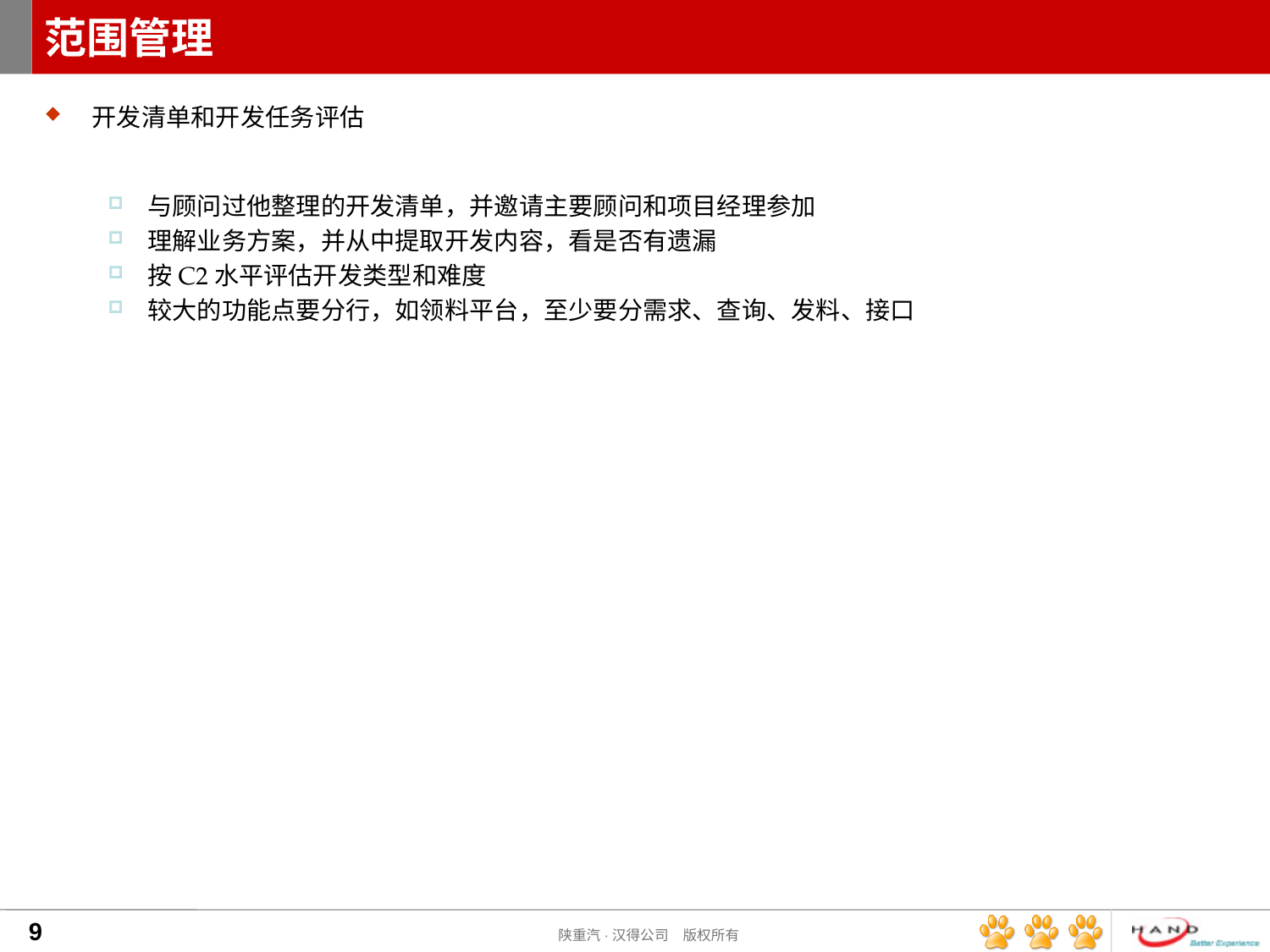

# 范围管理
开发清单和开发任务评估

与顾问过他整理的开发清单，并邀请主要顾问和项目经理参加
理解业务方案，并从中提取开发内容，看是否有遗漏
按C2水平评估开发类型和难度
较大的功能点要分行，如领料平台，至少要分需求、查询、发料、接口

9